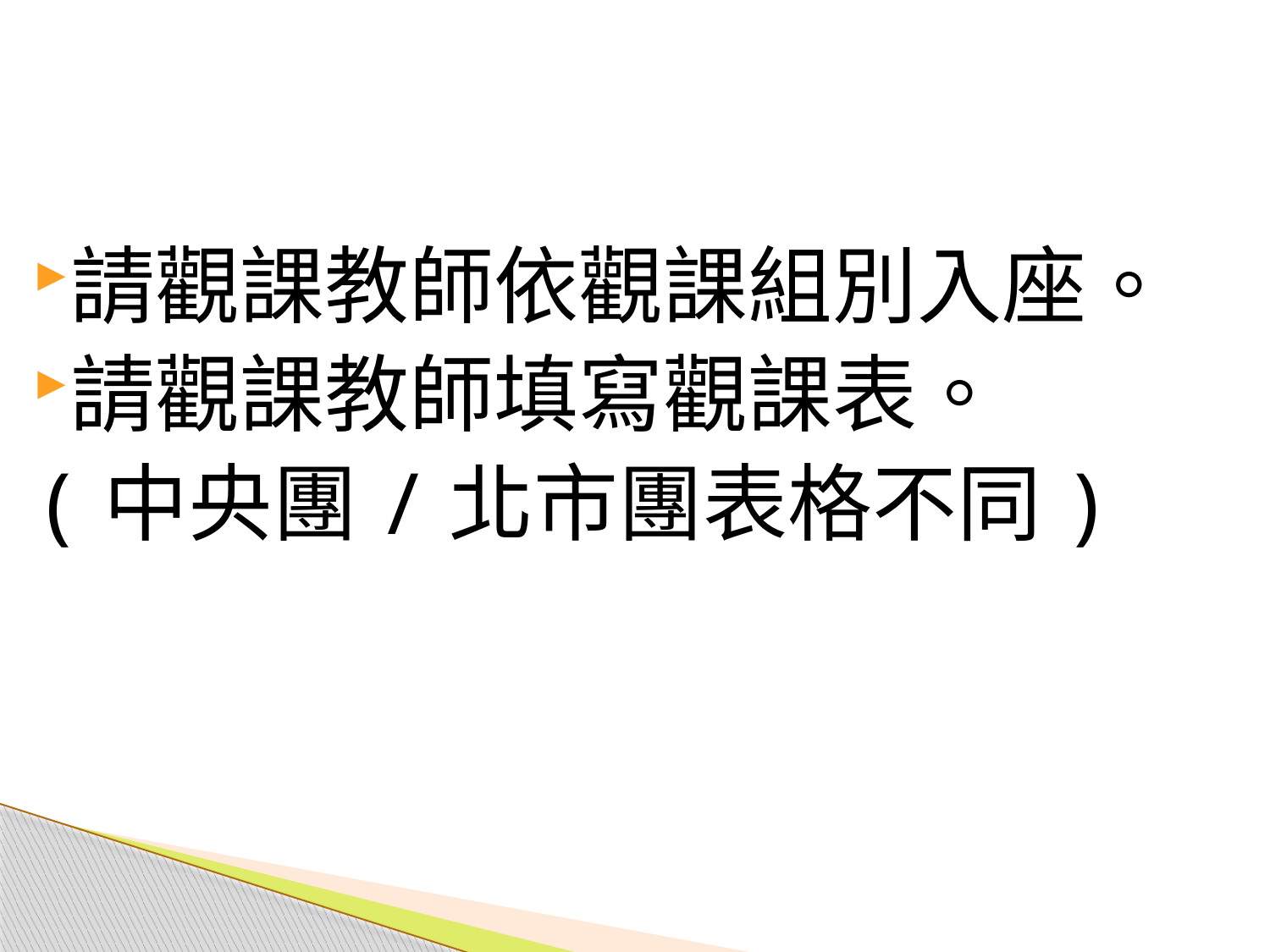

請觀課教師依觀課組別入座。
請觀課教師填寫觀課表。
(中央團/北市團表格不同)